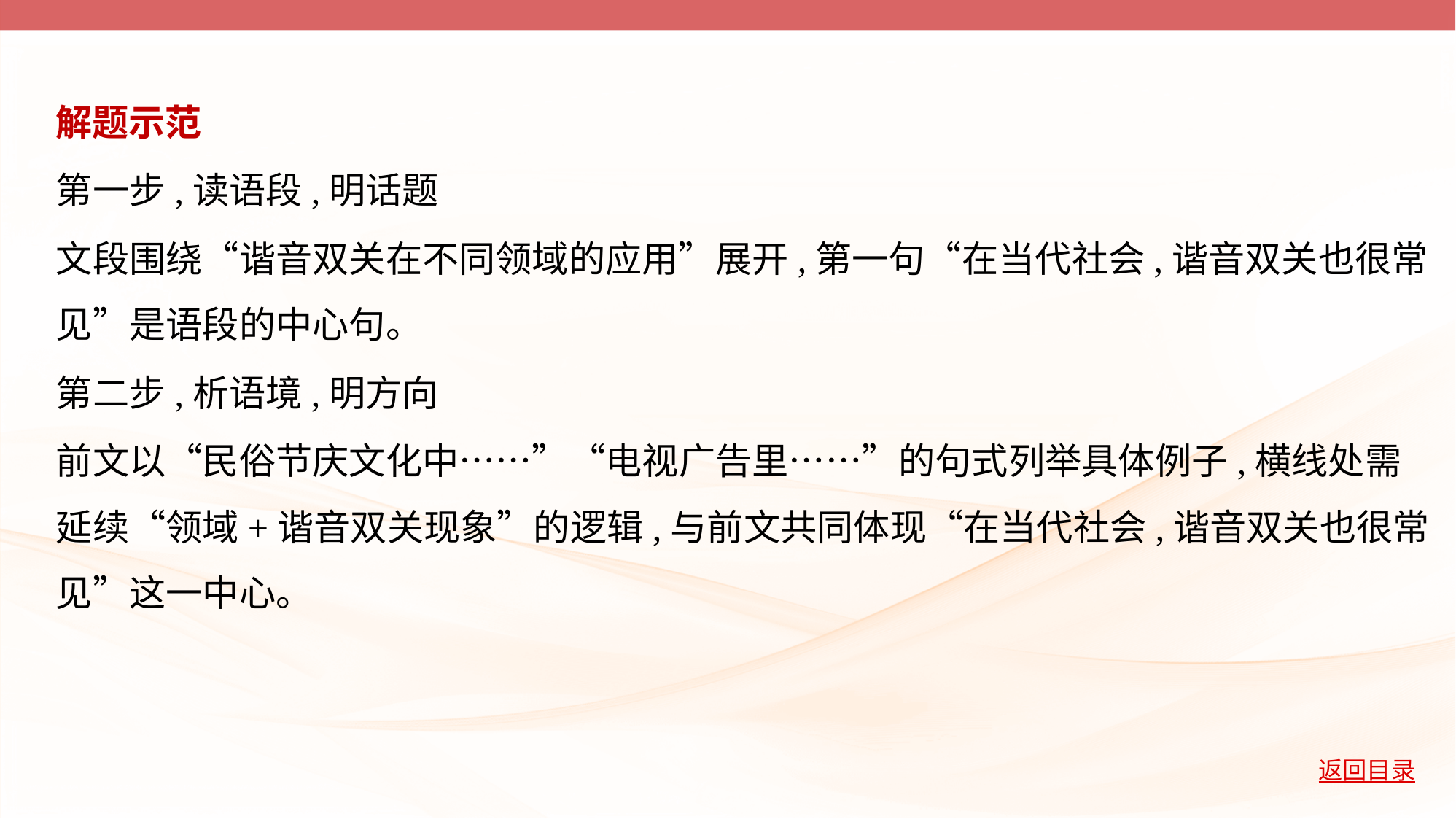

解题示范
第一步,读语段,明话题
文段围绕“谐音双关在不同领域的应用”展开,第一句“在当代社会,谐音双关也很常
见”是语段的中心句。
第二步,析语境,明方向
前文以“民俗节庆文化中……”“电视广告里……”的句式列举具体例子,横线处需
延续“领域+谐音双关现象”的逻辑,与前文共同体现“在当代社会,谐音双关也很常
见”这一中心。